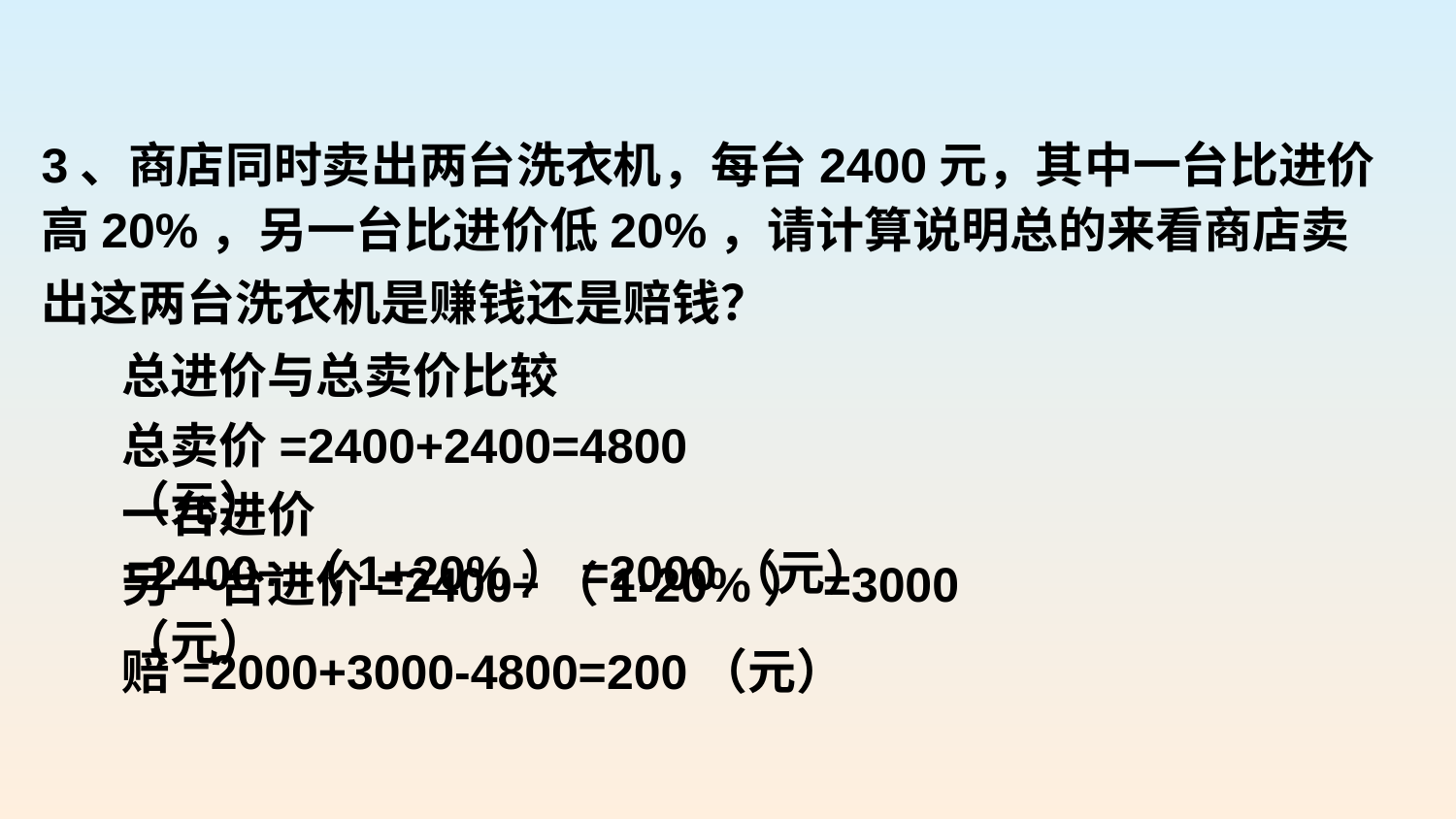

3、商店同时卖出两台洗衣机，每台2400元，其中一台比进价高20%，另一台比进价低20%，请计算说明总的来看商店卖出这两台洗衣机是赚钱还是赔钱？
总进价与总卖价比较
总卖价=2400+2400=4800（元）
一台进价=2400÷（1+20%）=2000（元）
另一台进价=2400÷（1-20%）=3000（元）
赔=2000+3000-4800=200（元）